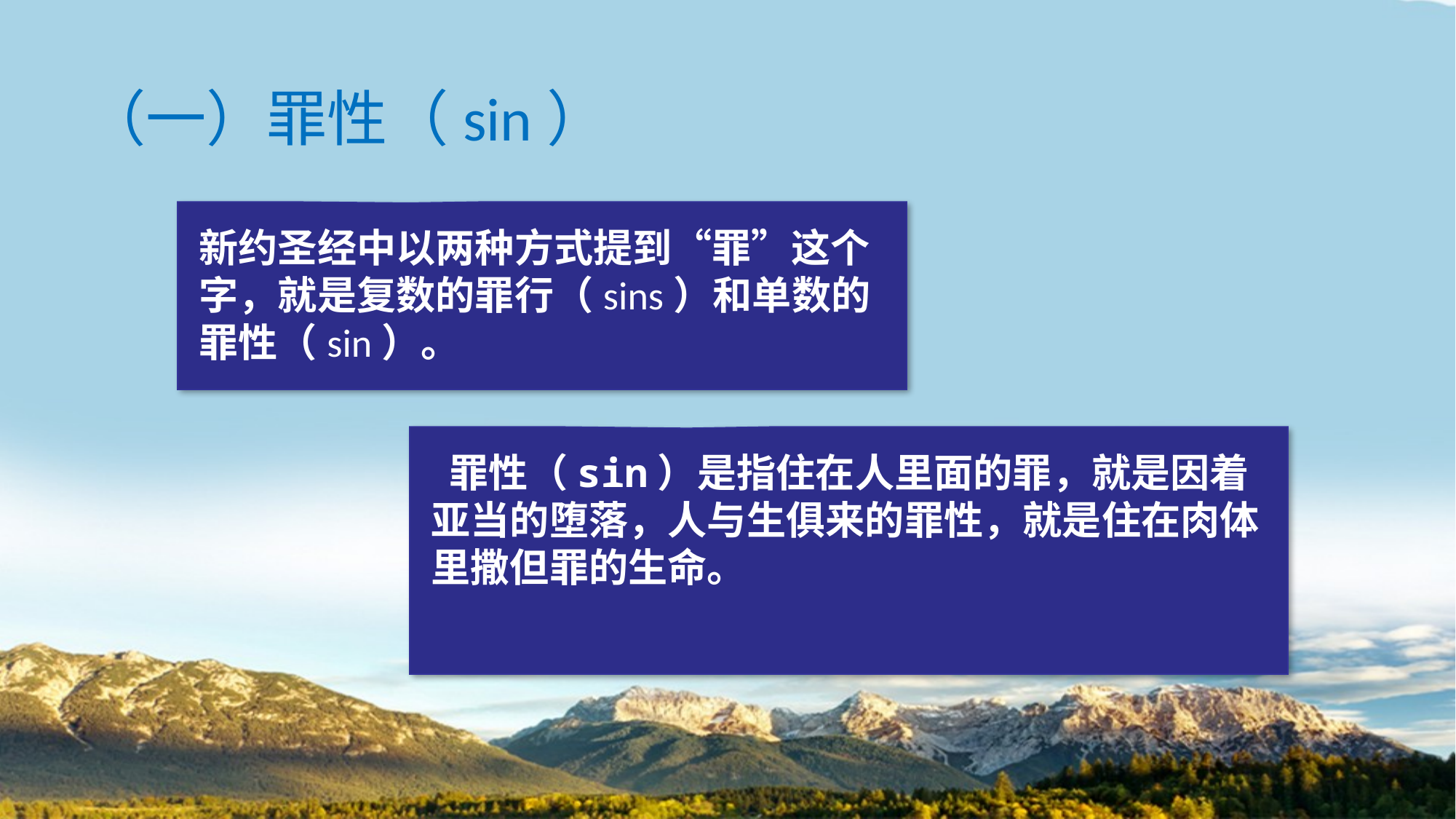

（一）罪性（sin）
新约圣经中以两种方式提到“罪”这个字，就是复数的罪行（sins）和单数的罪性（sin）。
 罪性（sin）是指住在人里面的罪，就是因着亚当的堕落，人与生俱来的罪性，就是住在肉体里撒但罪的生命。